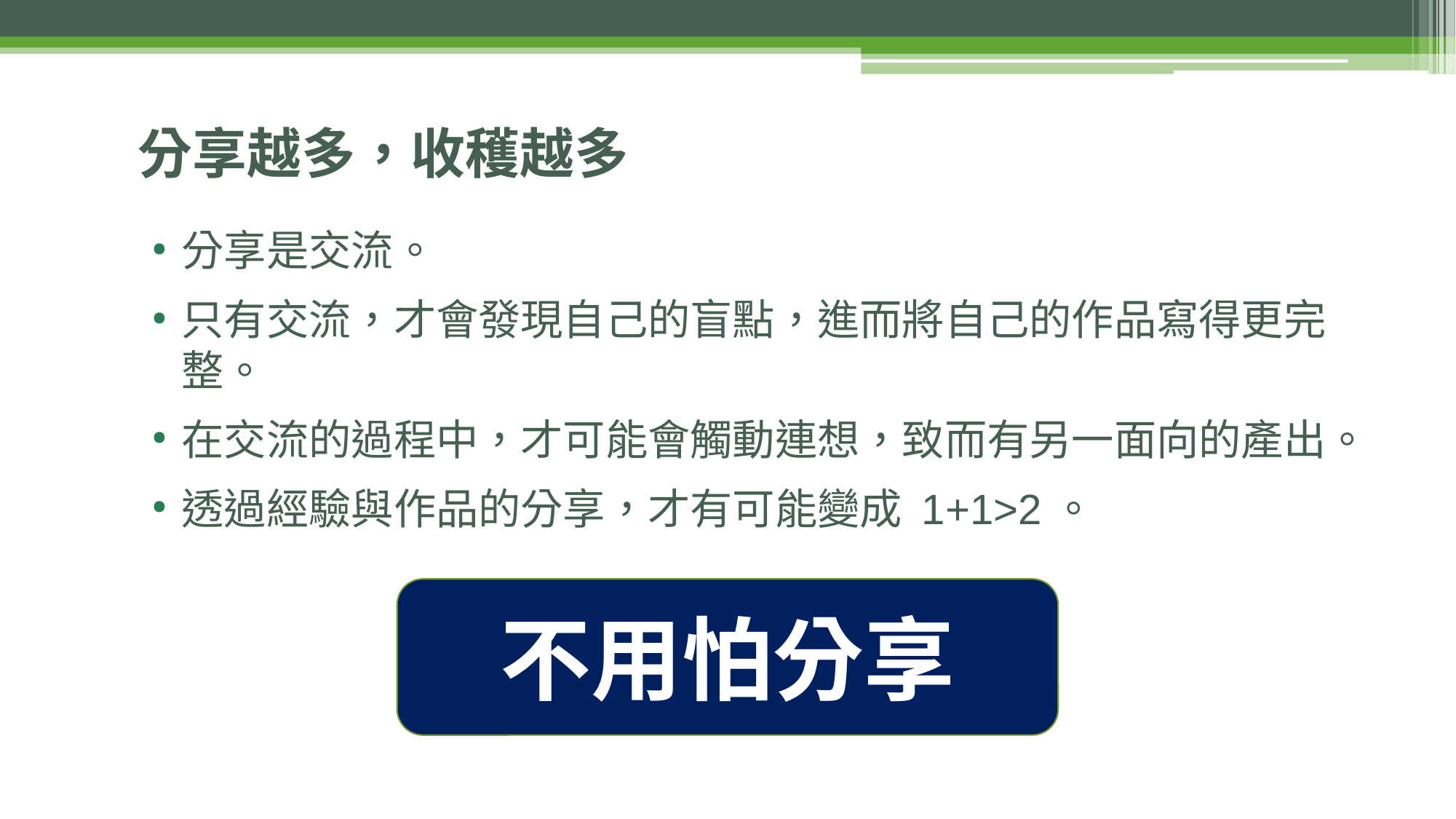

# 分享越多，收穫越多
分享是交流。
只有交流，才會發現自己的盲點，進而將自己的作品寫得更完整。
在交流的過程中，才可能會觸動連想，致而有另一面向的產出。
透過經驗與作品的分享，才有可能變成 1+1>2。
不用怕分享